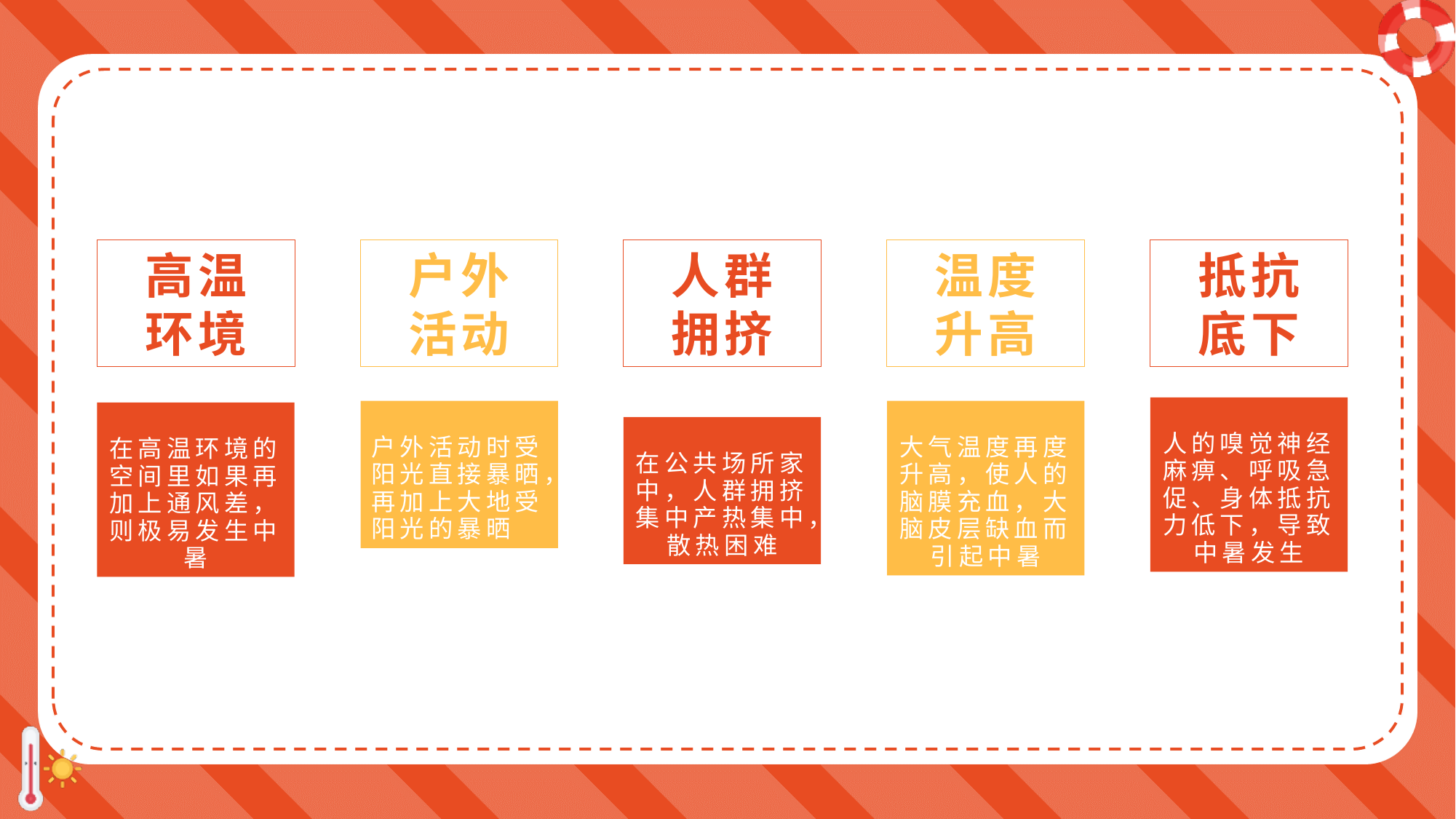

高温
环境
户外
活动
人群
拥挤
温度
升高
抵抗
底下

人的嗅觉神经麻痹、呼吸急促、身体抵抗力低下，导致中暑发生

大气温度再度升高，使人的脑膜充血，大脑皮层缺血而引起中暑

户外活动时受阳光直接暴晒，再加上大地受阳光的暴晒

在高温环境的空间里如果再加上通风差，则极易发生中暑

在公共场所家中，人群拥挤集中产热集中，散热困难
docerID:4610637